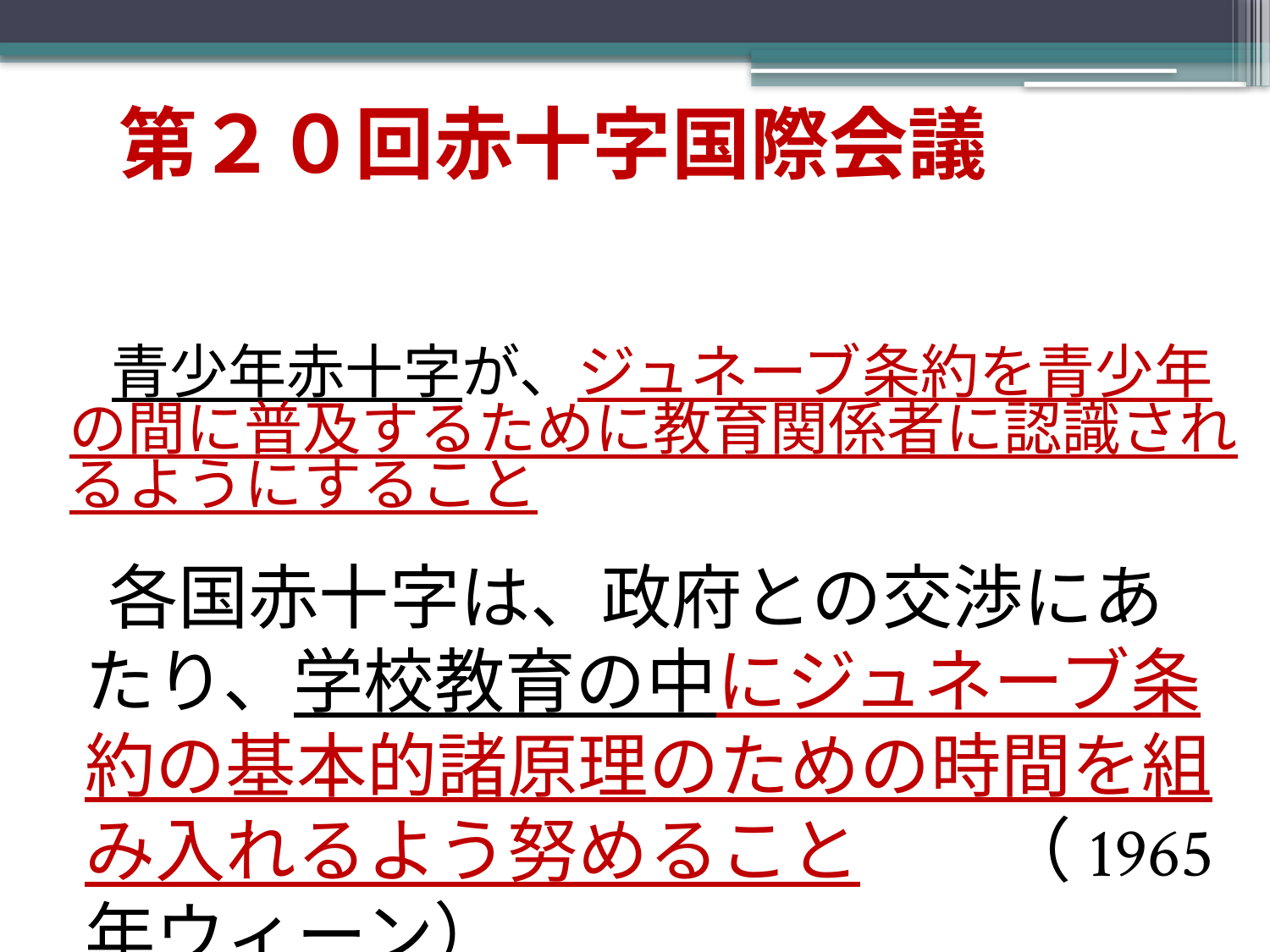

第２０回赤十字国際会議

　 青少年赤十字が、ジュネーブ条約を青少年の間に普及するために教育関係者に認識されるようにすること
　各国赤十字は、政府との交渉にあたり、学校教育の中にジュネーブ条約の基本的諸原理のための時間を組み入れるよう努めること　　（1965年ウィーン）